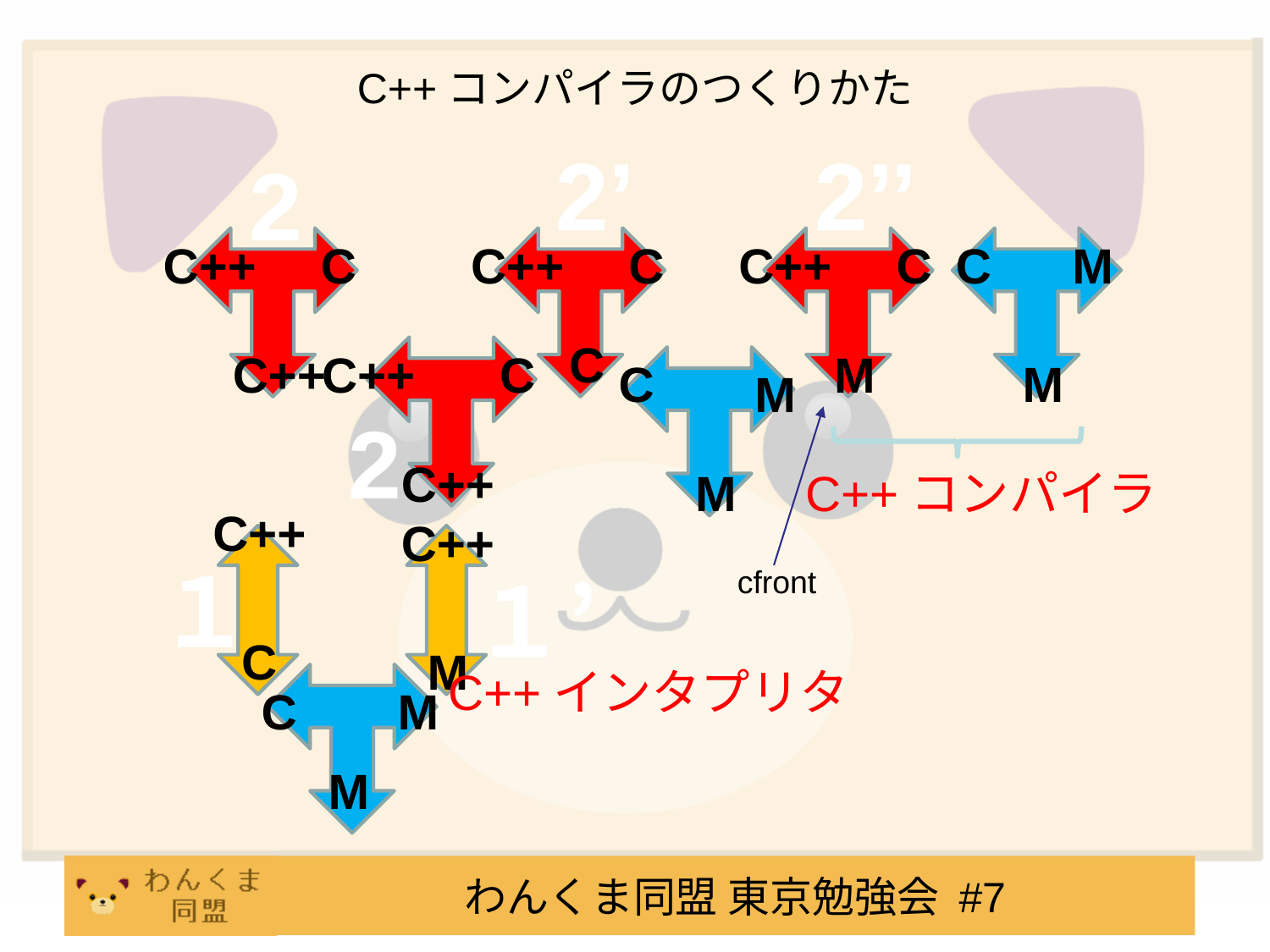

# C++コンパイラのつくりかた
2’
2’’
2
C++
C
C++
C
C++
C
C
M

C
C++
C++
C
M

C
M

M
2
C++
M
C++コンパイラ
C++
C++

１
cfront
１’
C
M
C++インタプリタ

C
M
M